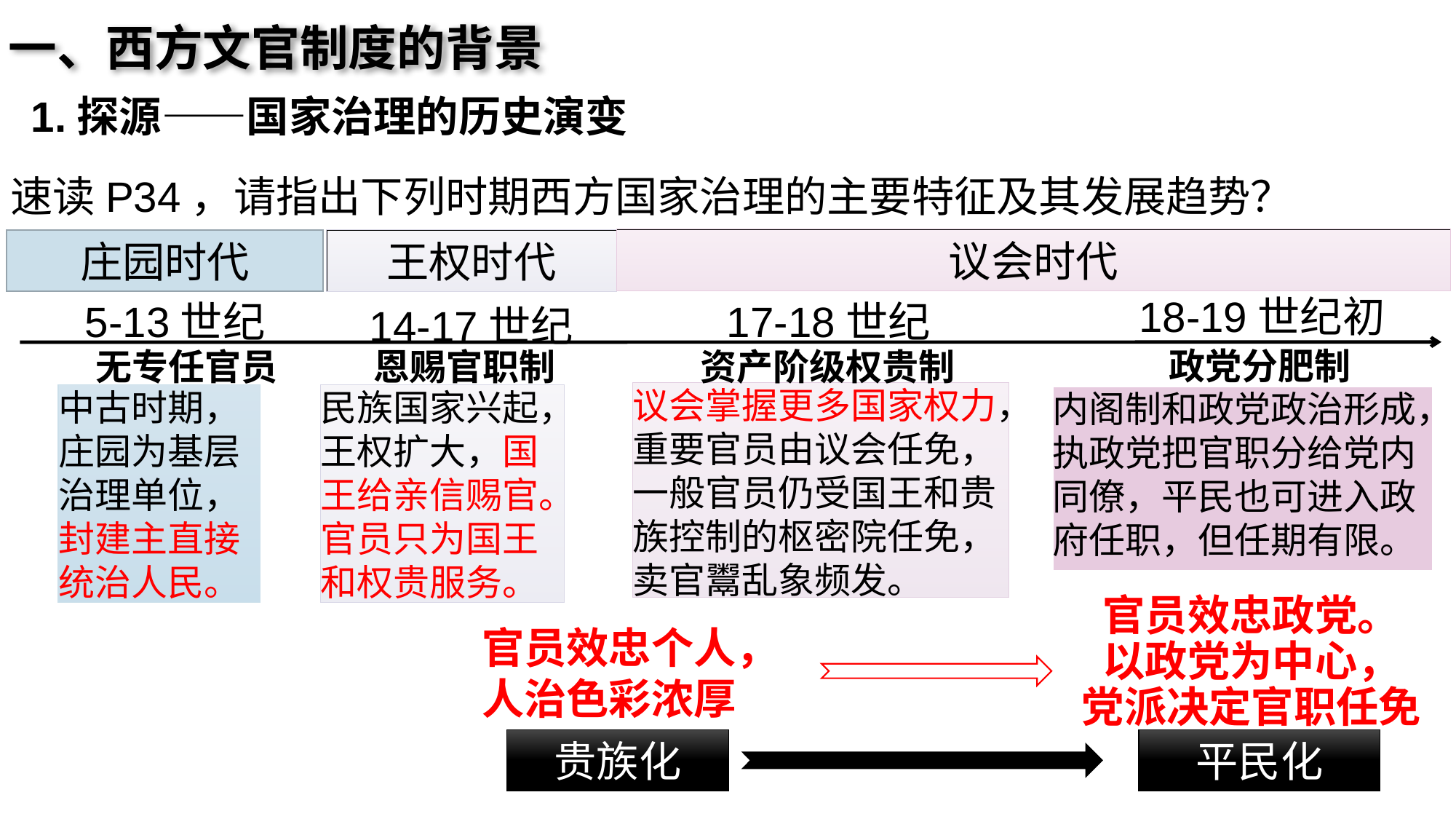

一、西方文官制度的背景
1.探源——国家治理的历史演变
速读P34，请指出下列时期西方国家治理的主要特征及其发展趋势？
议会时代
庄园时代
5-13世纪
14-17世纪
王权时代
18-19世纪初
17-18世纪
无专任官员
恩赐官职制
资产阶级权贵制
政党分肥制
议会掌握更多国家权力，重要官员由议会任免，一般官员仍受国王和贵族控制的枢密院任免，卖官鬻乱象频发。
中古时期，庄园为基层治理单位，封建主直接统治人民。
民族国家兴起，王权扩大，国王给亲信赐官。官员只为国王和权贵服务。
内阁制和政党政治形成，执政党把官职分给党内同僚，平民也可进入政府任职，但任期有限。
官员效忠政党。
以政党为中心，
党派决定官职任免
官员效忠个人，
人治色彩浓厚

贵族化
平民化